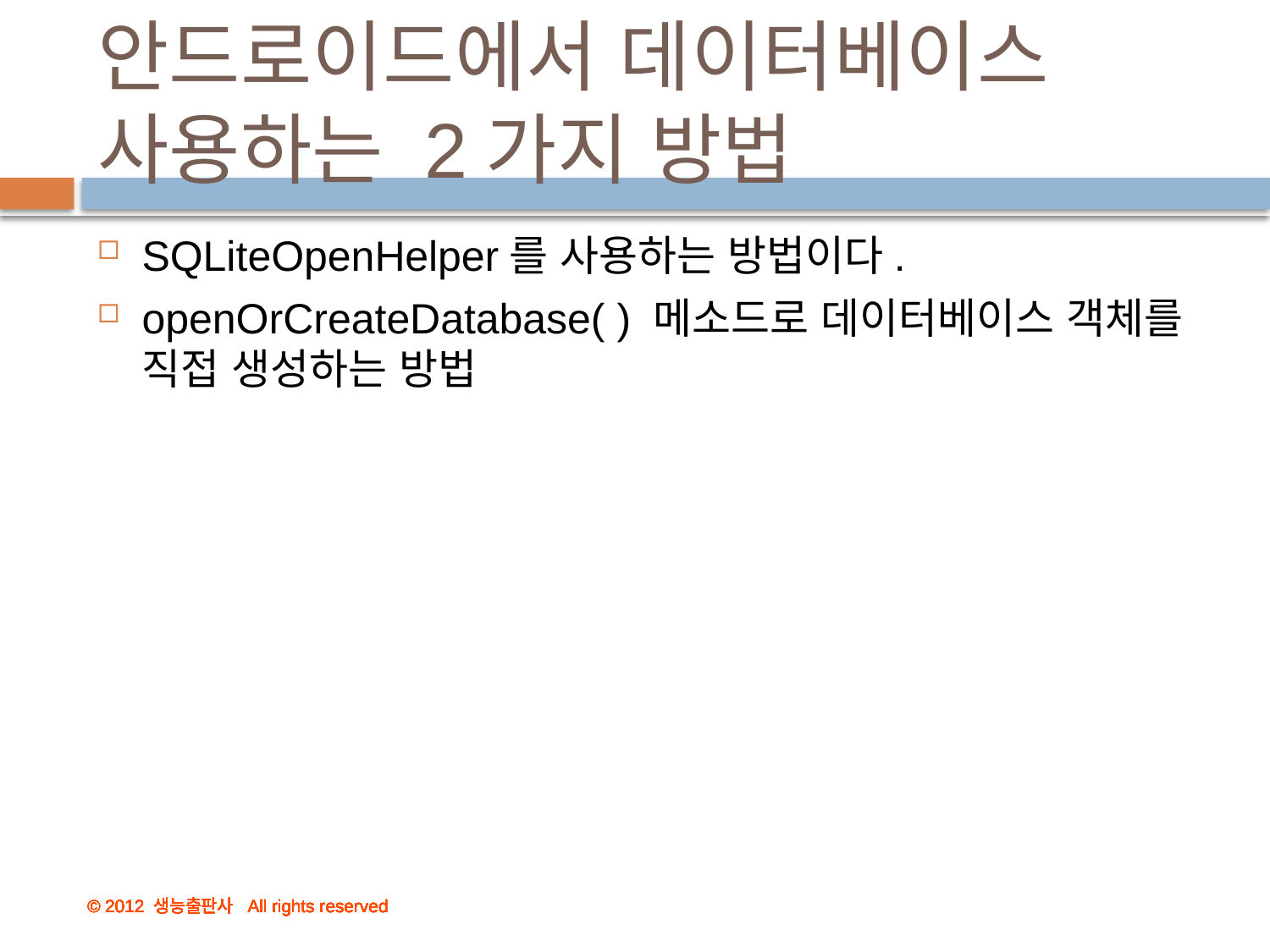

# 안드로이드에서 데이터베이스 사용하는 2가지 방법
SQLiteOpenHelper를 사용하는 방법이다.
openOrCreateDatabase( ) 메소드로 데이터베이스 객체를 직접 생성하는 방법